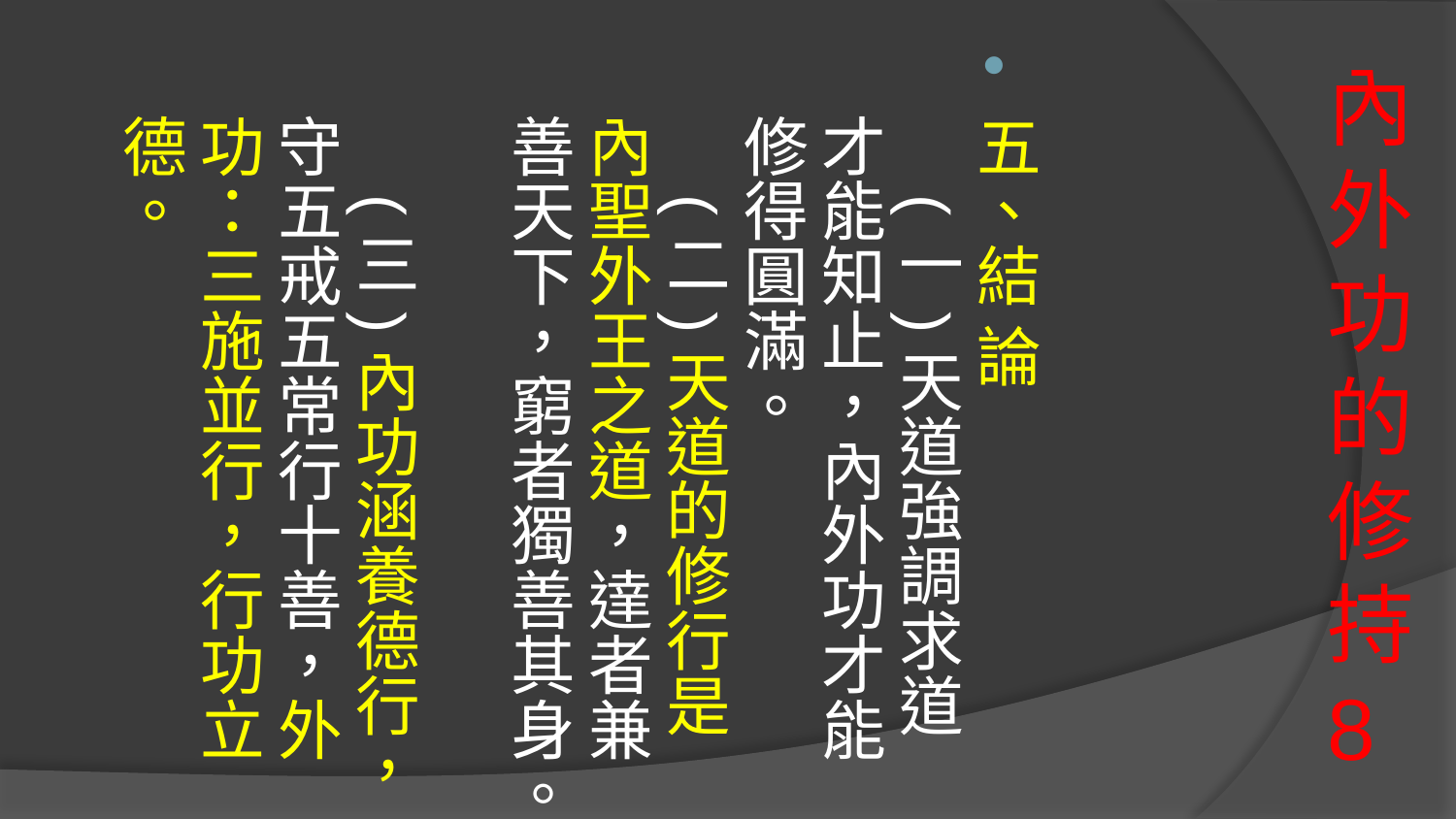

五、結 論
　(一)天道強調求道才能知止，內外功才能修得圓滿。
　(二)天道的修行是內聖外王之道，達者兼善天下，窮者獨善其身。
　(三)內功涵養德行，守五戒五常行十善，外功：三施並行，行功立德。
# 內外功的修持 8